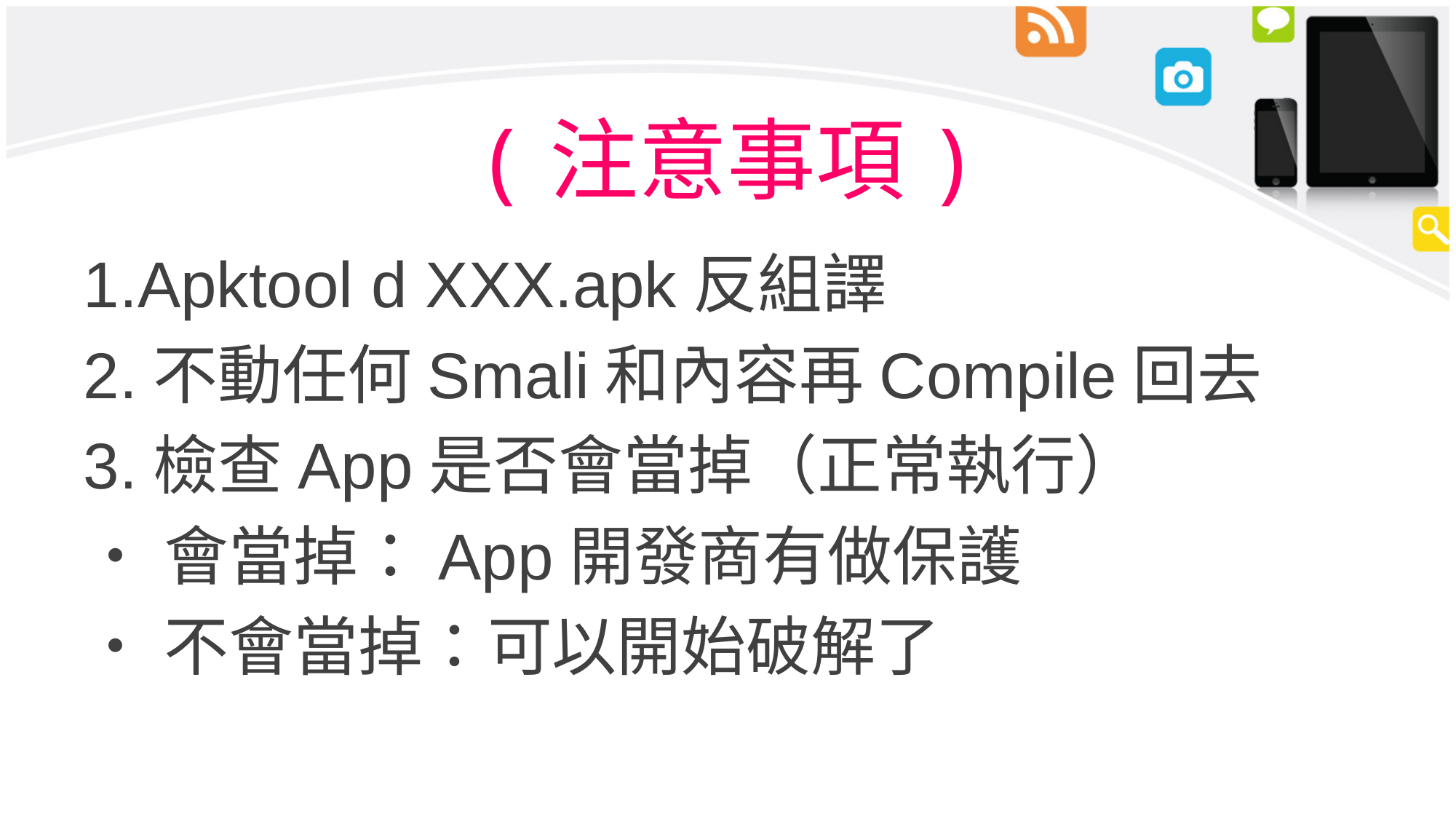

# (注意事項)
1.Apktool d XXX.apk反組譯
2.不動任何Smali和內容再Compile回去
3.檢查App是否會當掉（正常執行）
•會當掉：App開發商有做保護
•不會當掉：可以開始破解了